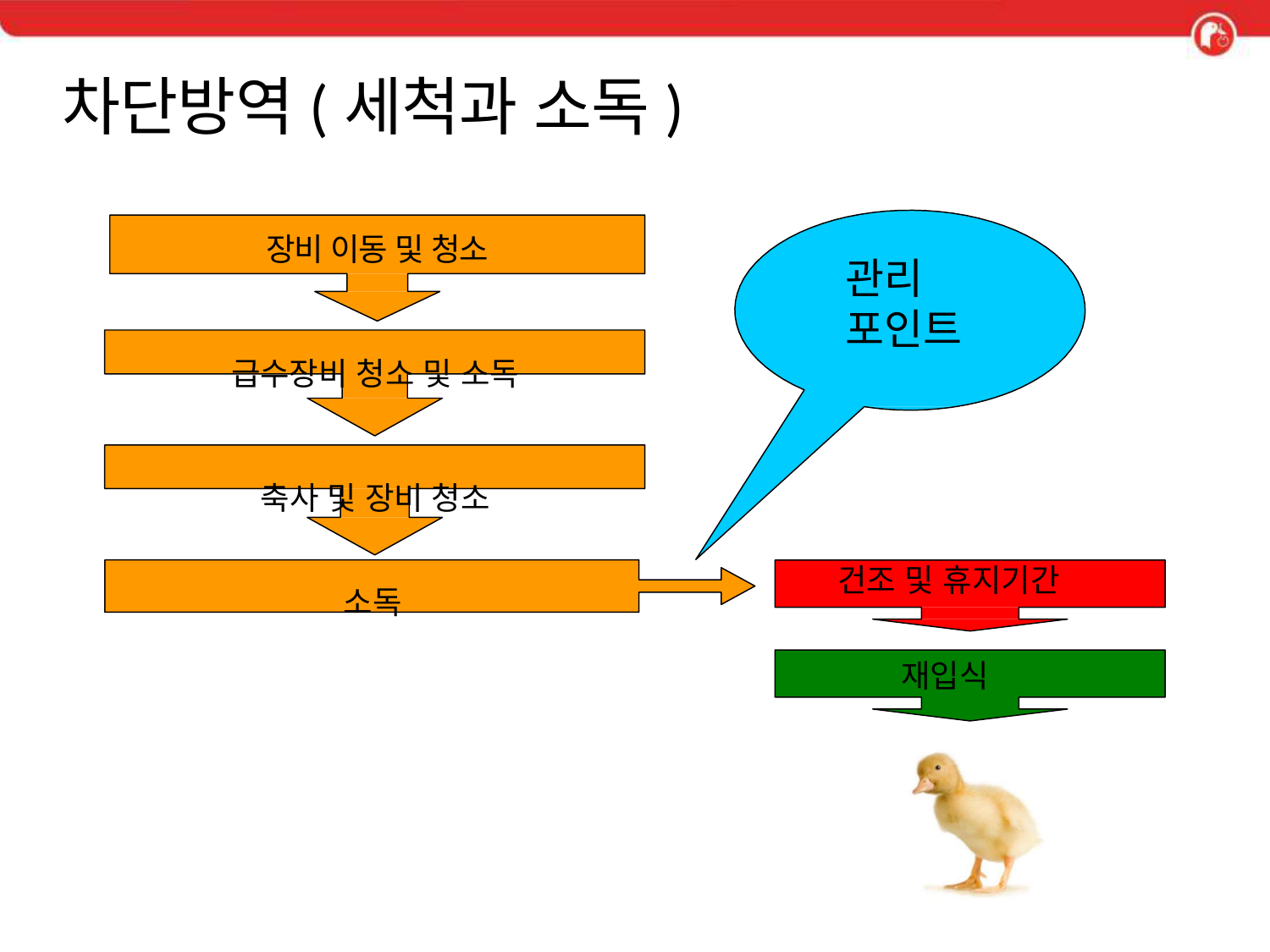

# 차단방역(세척과 소독)

장비 이동 및 청소
급수장비 청소 및 소독
축사 및 장비 청소

소독
관리
포인트

건조 및 휴지기간

재입식